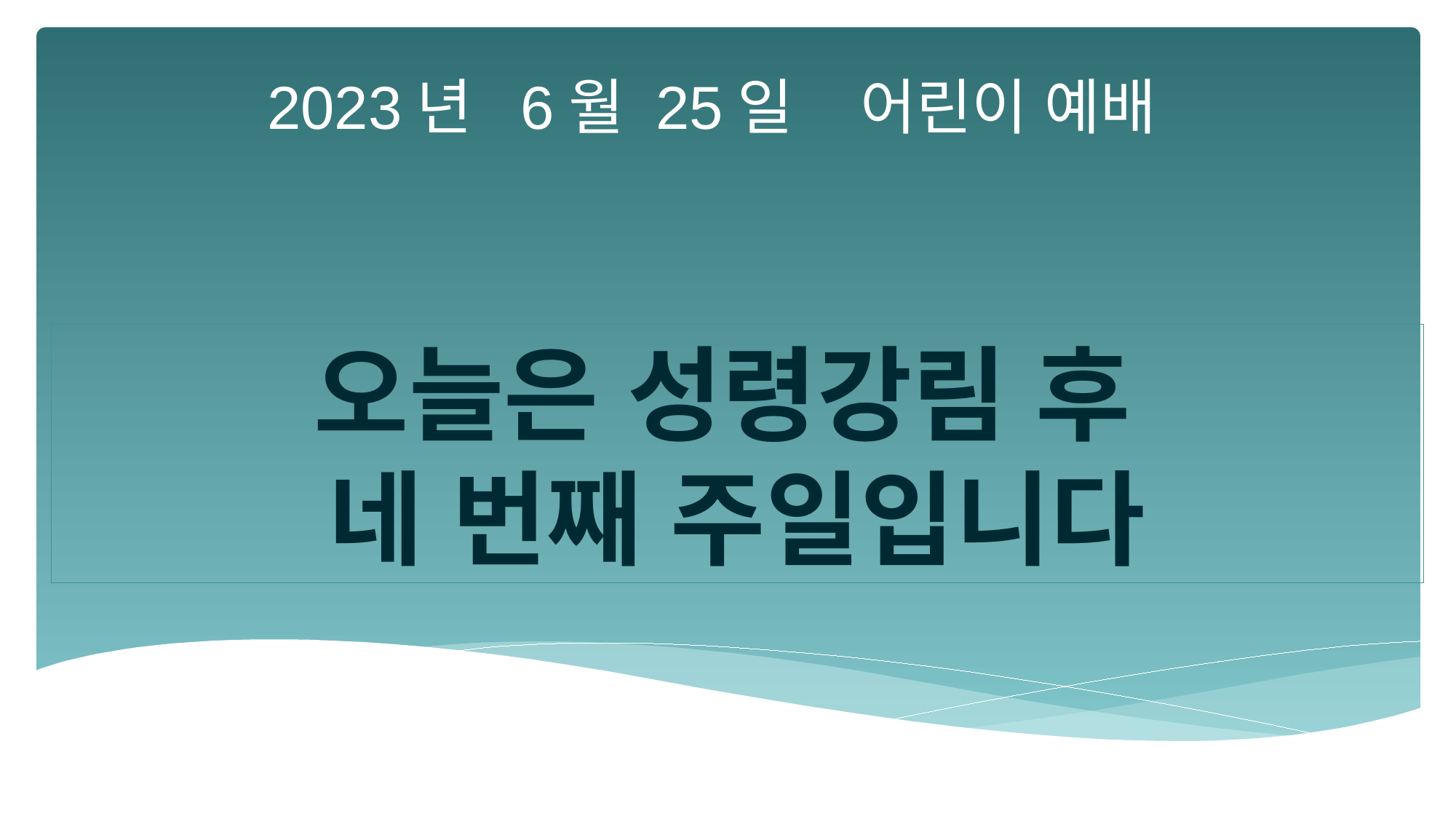

2023년  6월 25일    어린이 예배
오늘은 성령강림 후
네 번째 주일입니다